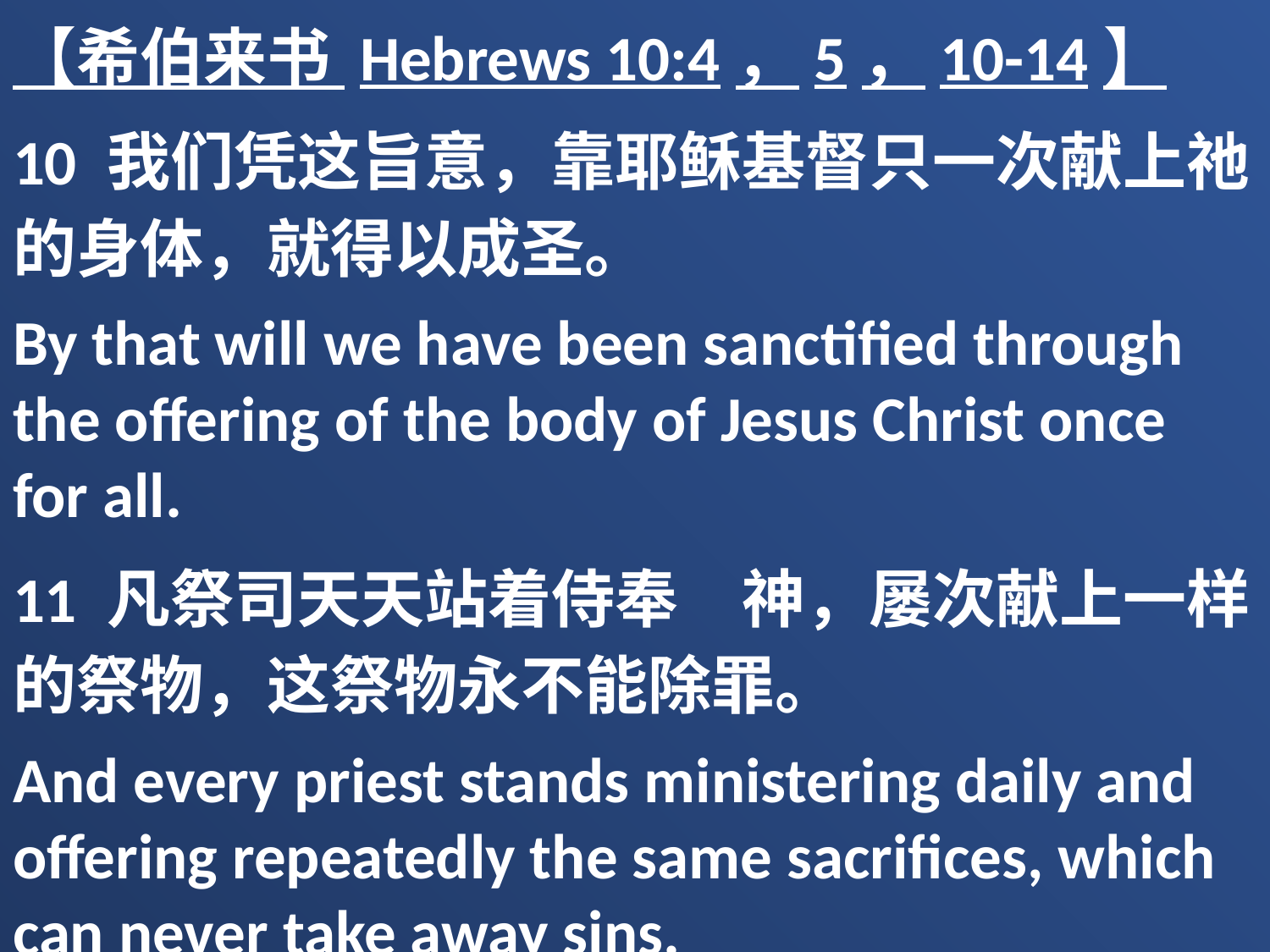

【希伯来书 Hebrews 10:4，5，10-14】
10 我们凭这旨意，靠耶稣基督只一次献上祂的身体，就得以成圣。
By that will we have been sanctified through the offering of the body of Jesus Christ once for all.
11 凡祭司天天站着侍奉　神，屡次献上一样的祭物，这祭物永不能除罪。
And every priest stands ministering daily and offering repeatedly the same sacrifices, which can never take away sins.